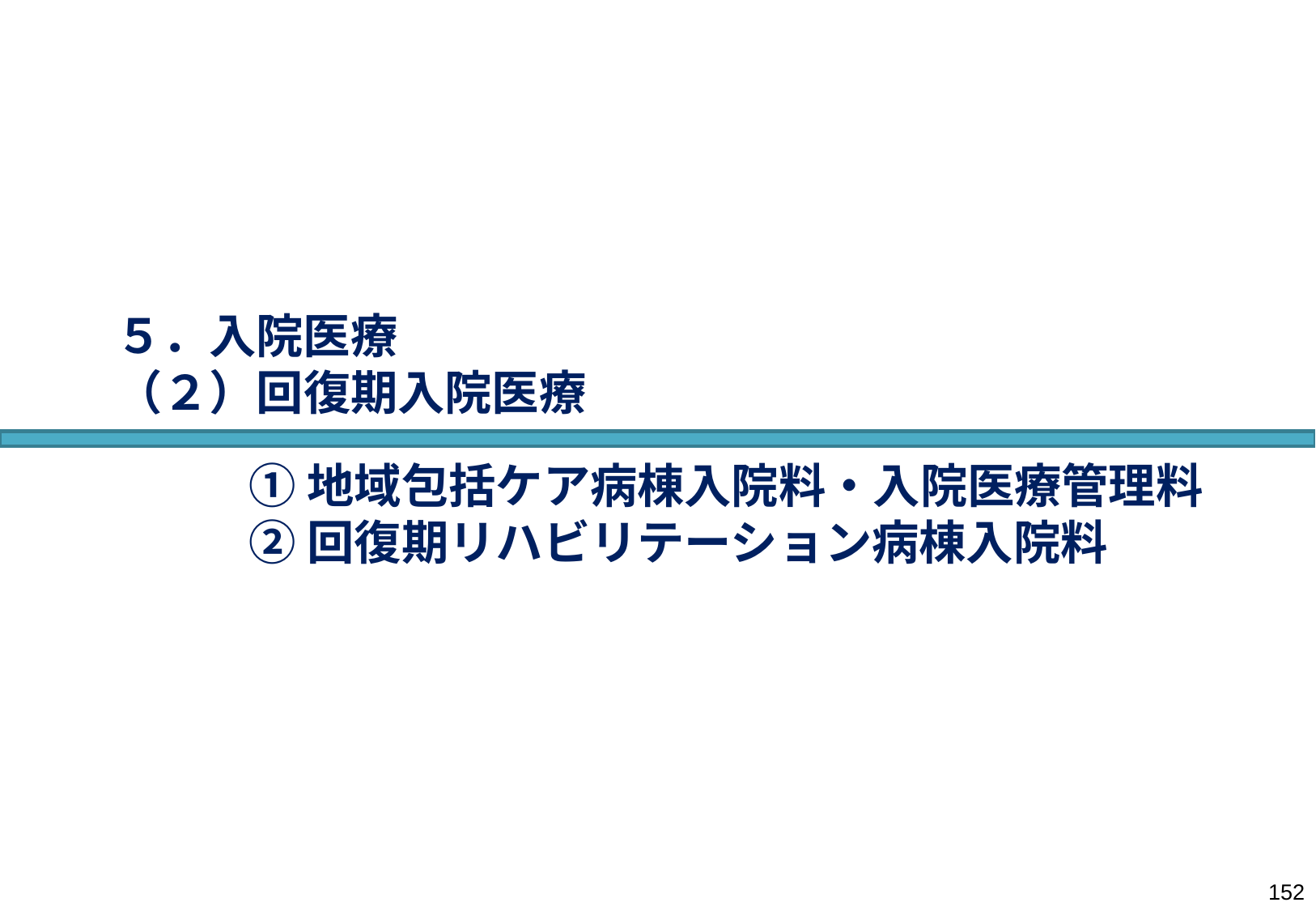

５．入院医療
（２）回復期入院医療

①地域包括ケア病棟入院料・入院医療管理料
②回復期リハビリテーション病棟入院料
152